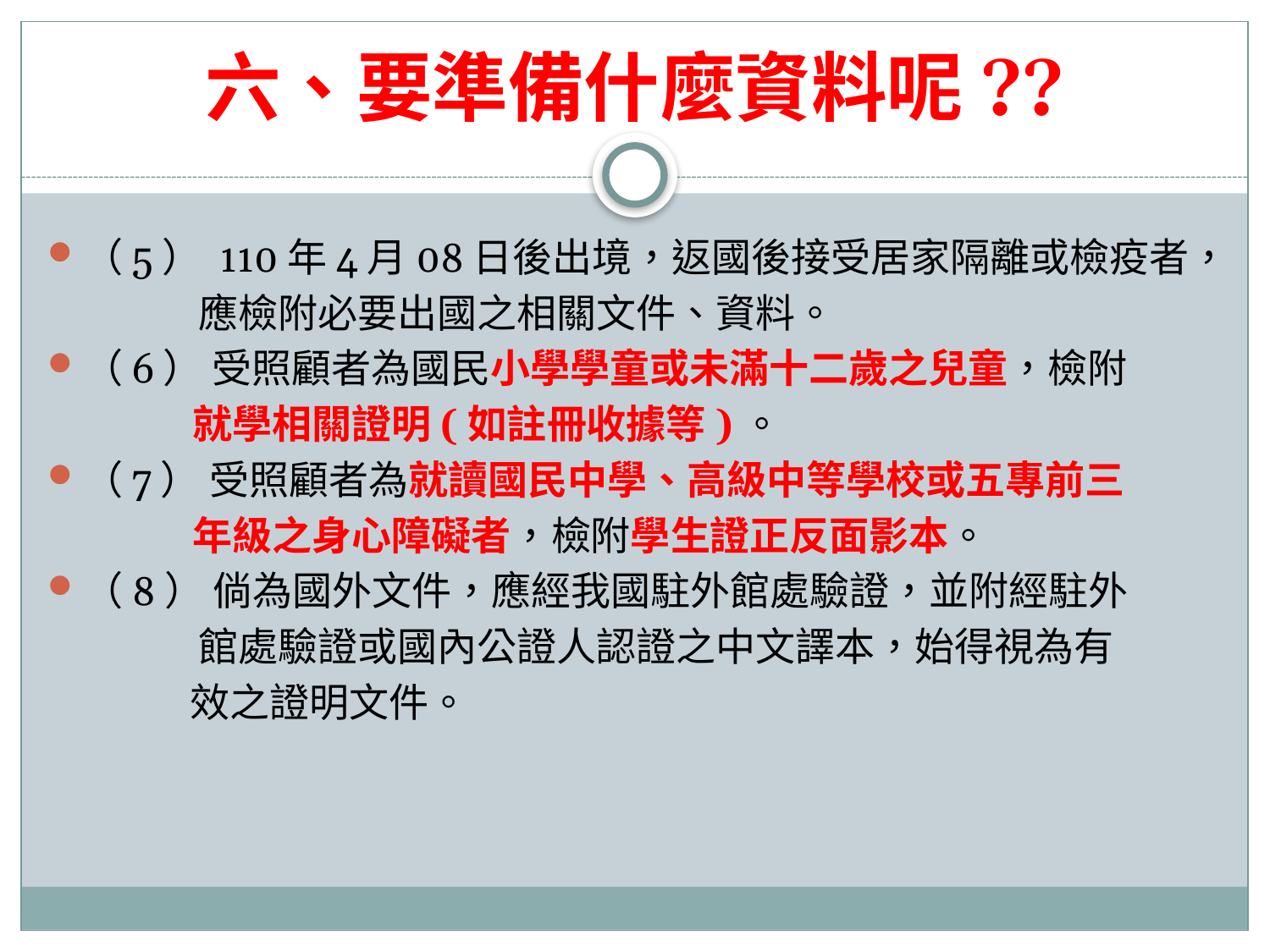

# 六、要準備什麼資料呢??
（5） 110年4月08日後出境，返國後接受居家隔離或檢疫者，
                應檢附必要出國之相關文件、資料。
（6） 受照顧者為國民小學學童或未滿十二歲之兒童，檢附
               就學相關證明(如註冊收據等)。
（7） 受照顧者為就讀國民中學、高級中等學校或五專前三
               年級之身心障礙者，檢附學生證正反面影本。
（8） 倘為國外文件，應經我國駐外館處驗證，並附經駐外
                館處驗證或國內公證人認證之中文譯本，始得視為有
               效之證明文件。